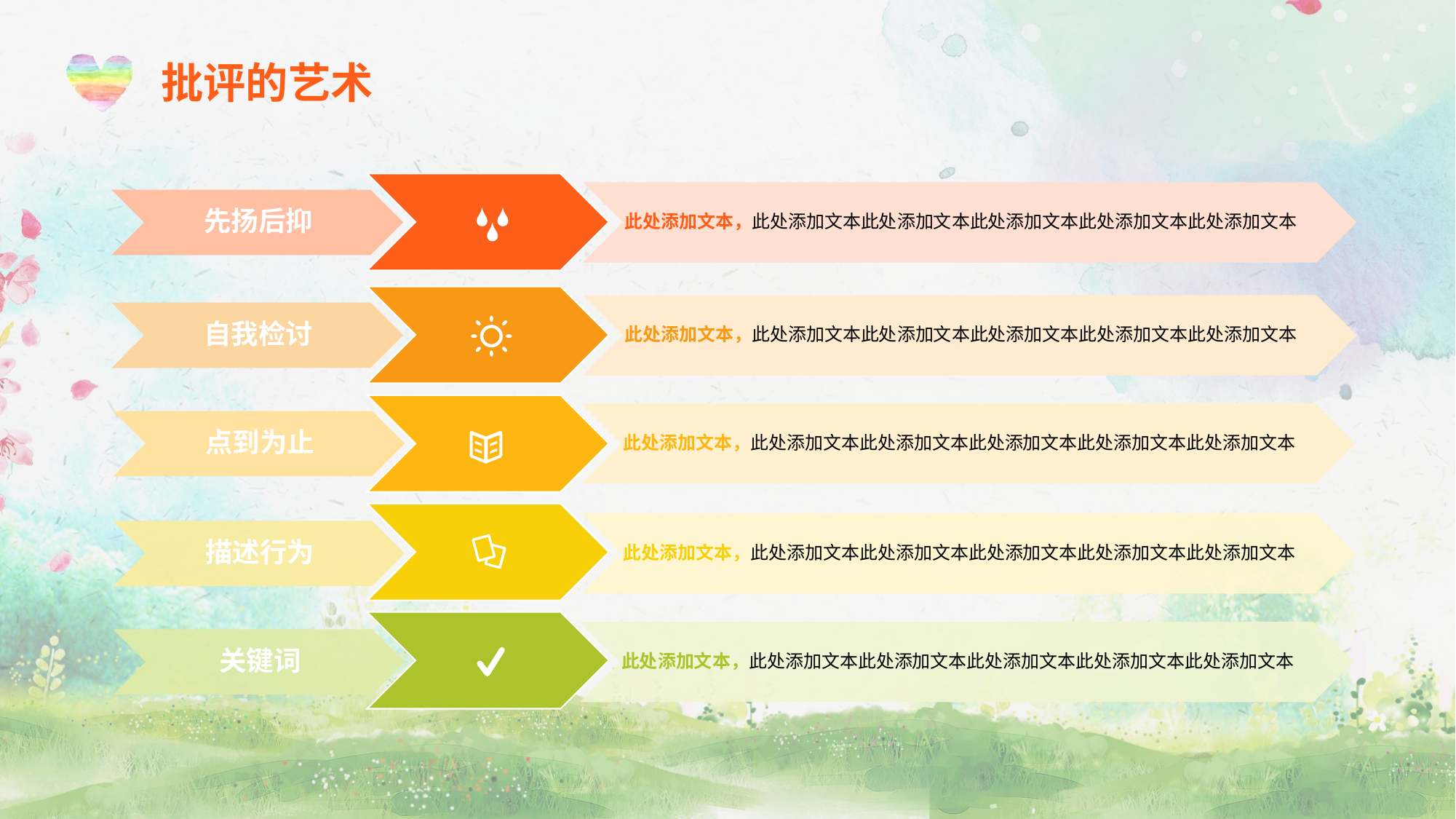

批评的艺术

此处添加文本，此处添加文本此处添加文本此处添加文本此处添加文本此处添加文本
先扬后抑

此处添加文本，此处添加文本此处添加文本此处添加文本此处添加文本此处添加文本
自我检讨

此处添加文本，此处添加文本此处添加文本此处添加文本此处添加文本此处添加文本
点到为止

此处添加文本，此处添加文本此处添加文本此处添加文本此处添加文本此处添加文本
描述行为

此处添加文本，此处添加文本此处添加文本此处添加文本此处添加文本此处添加文本
关键词